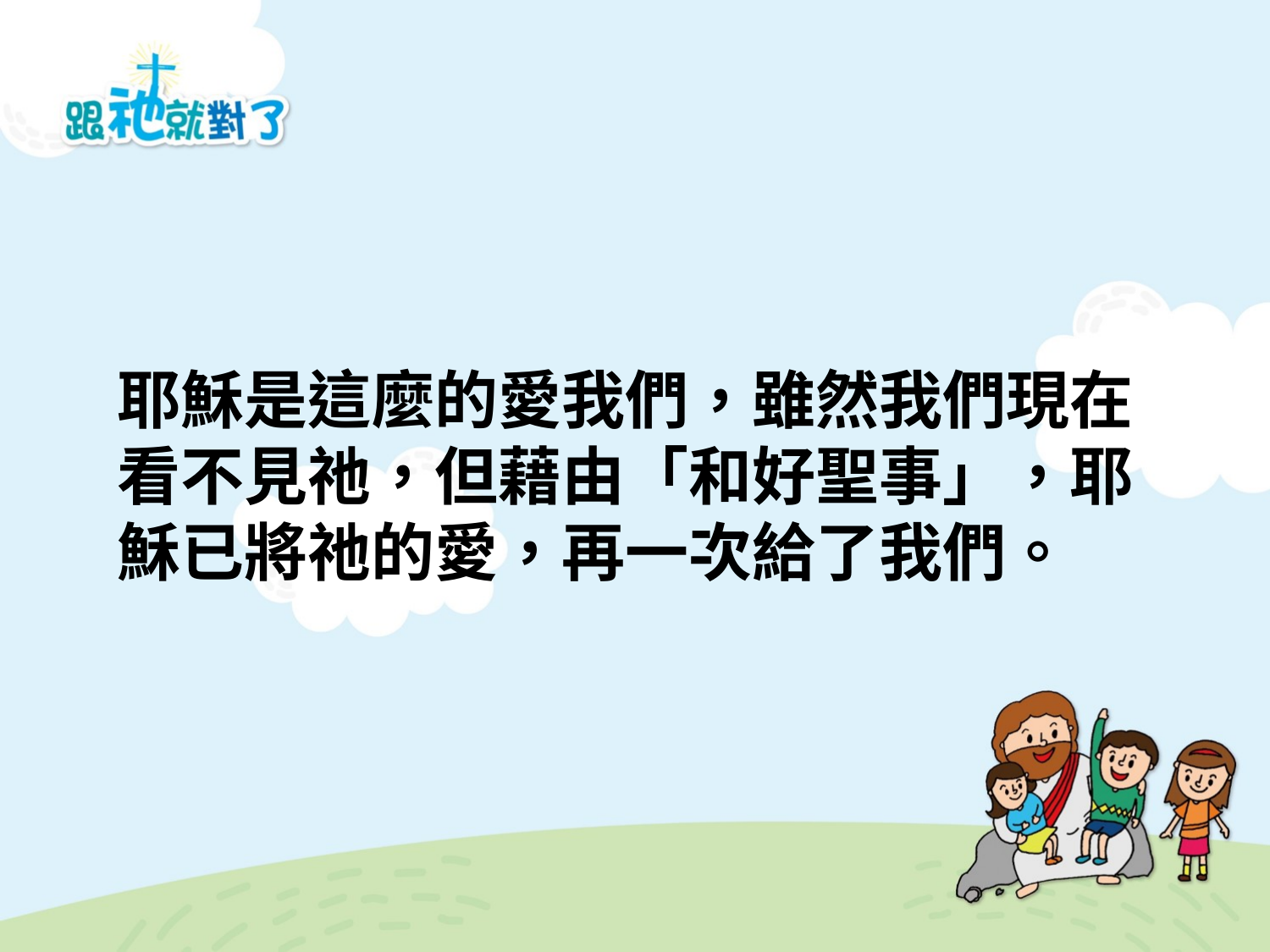

耶穌是這麼的愛我們，雖然我們現在看不見祂，但藉由「和好聖事」，耶穌已將祂的愛，再一次給了我們。